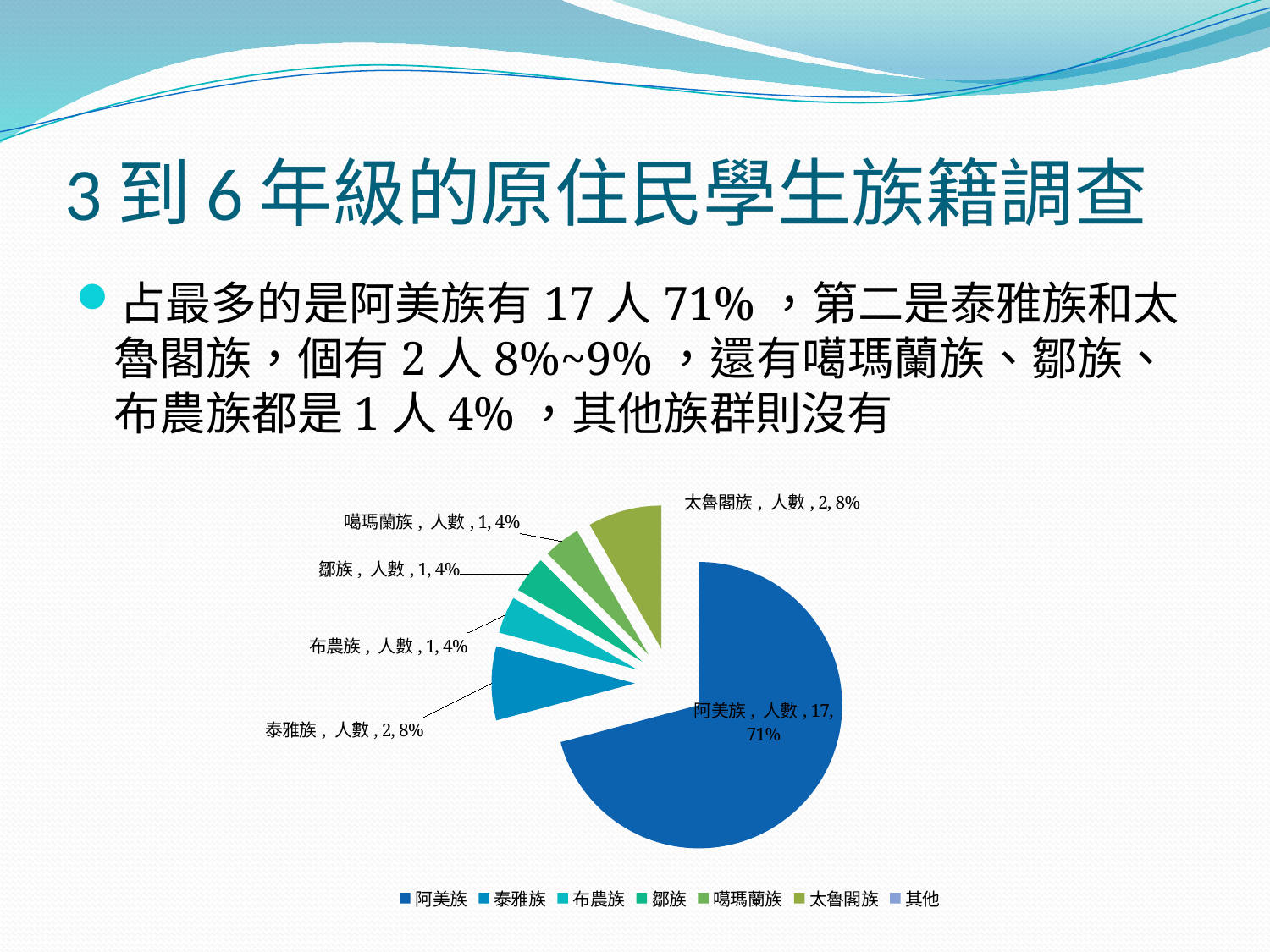

# 3到6年級的原住民學生族籍調查
占最多的是阿美族有17人71%，第二是泰雅族和太魯閣族，個有2人8%~9%，還有噶瑪蘭族、鄒族、布農族都是1人4%，其他族群則沒有

### Chart

| Category | 人數 |
|---|---|
| 阿美族 | 17.0 |
| 泰雅族 | 2.0 |
| 布農族 | 1.0 |
| 鄒族 | 1.0 |
| 噶瑪蘭族 | 1.0 |
| 太魯閣族 | 2.0 |
| 其他 | None |